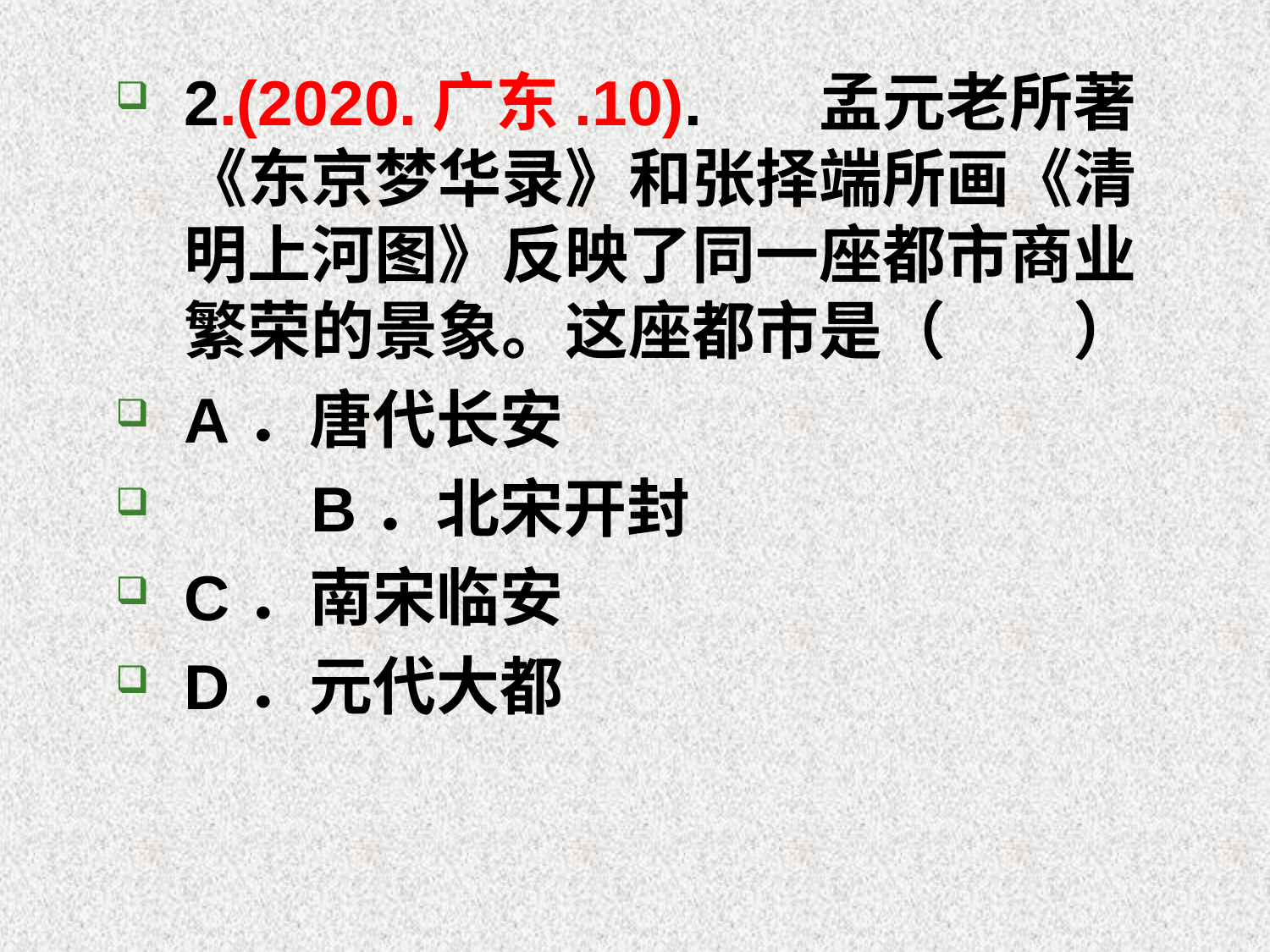

#
2.(2020.广东.10). 	孟元老所著《东京梦华录》和张择端所画《清明上河图》反映了同一座都市商业繁荣的景象。这座都市是（　　）
A．唐代长安
	B．北宋开封
C．南宋临安
D．元代大都